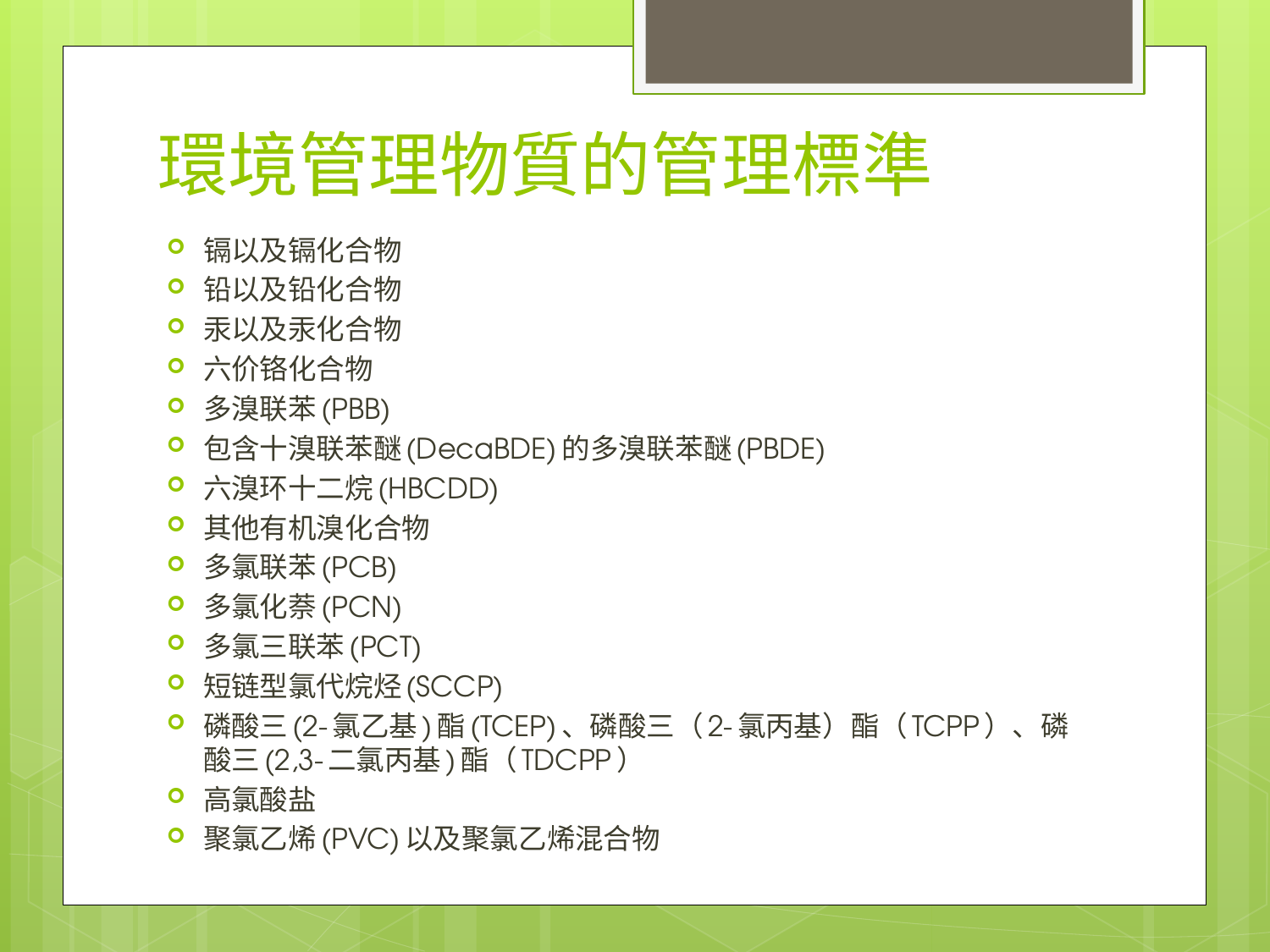

# 環境管理物質的管理標準
镉以及镉化合物
铅以及铅化合物
汞以及汞化合物
六价铬化合物
多溴联苯(PBB)
包含十溴联苯醚(DecaBDE)的多溴联苯醚(PBDE)
六溴环十二烷(HBCDD)
其他有机溴化合物
多氯联苯(PCB)
多氯化萘(PCN)
多氯三联苯(PCT)
短链型氯代烷烃(SCCP)
磷酸三(2-氯乙基)酯(TCEP)、磷酸三（2-氯丙基）酯（TCPP）、磷酸三(2,3-二氯丙基)酯（TDCPP）
高氯酸盐
聚氯乙烯(PVC)以及聚氯乙烯混合物